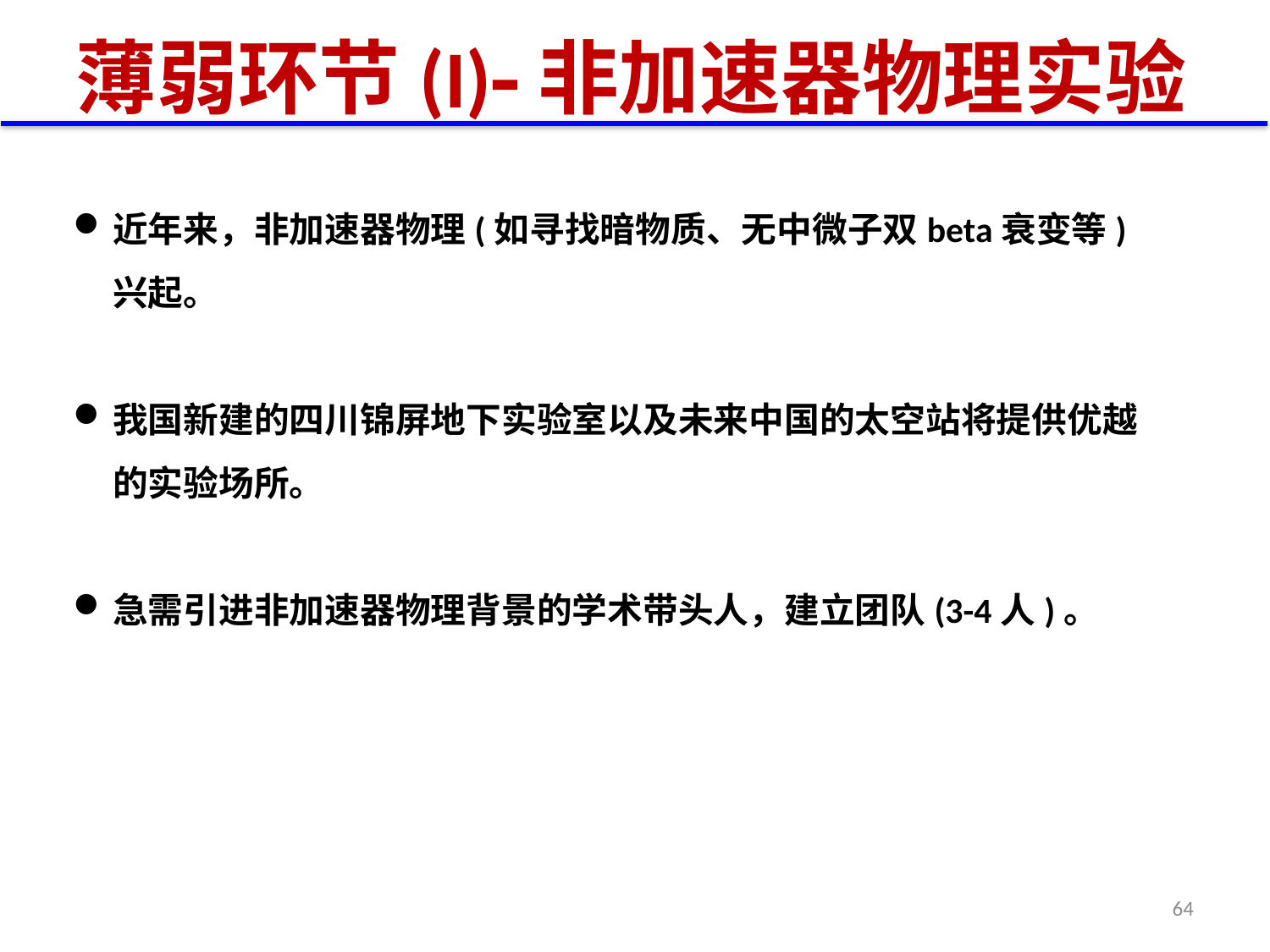

# 薄弱环节(I)−非加速器物理实验
近年来，非加速器物理(如寻找暗物质、无中微子双beta衰变等)兴起。

我国新建的四川锦屏地下实验室以及未来中国的太空站将提供优越的实验场所。

急需引进非加速器物理背景的学术带头人，建立团队(3-4人)。

64